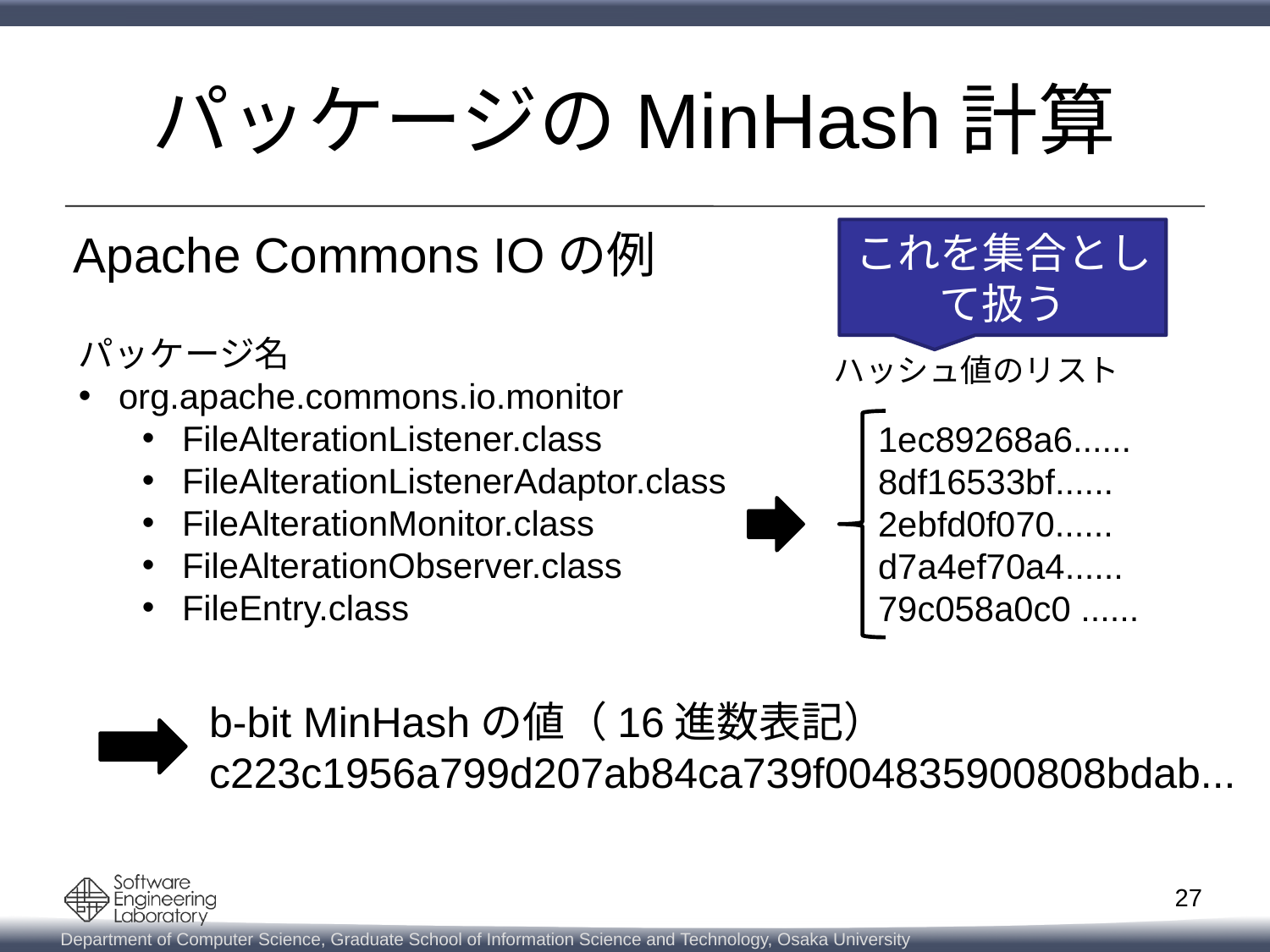

# パッケージのMinHash計算
Apache Commons IOの例
これを集合として扱う
パッケージ名
org.apache.commons.io.monitor
FileAlterationListener.class
FileAlterationListenerAdaptor.class
FileAlterationMonitor.class
FileAlterationObserver.class
FileEntry.class
ハッシュ値のリスト

1ec89268a6......
8df16533bf......
2ebfd0f070......
d7a4ef70a4......
79c058a0c0 ......

b-bit MinHashの値（16進数表記）
c223c1956a799d207ab84ca739f004835900808bdab...

27